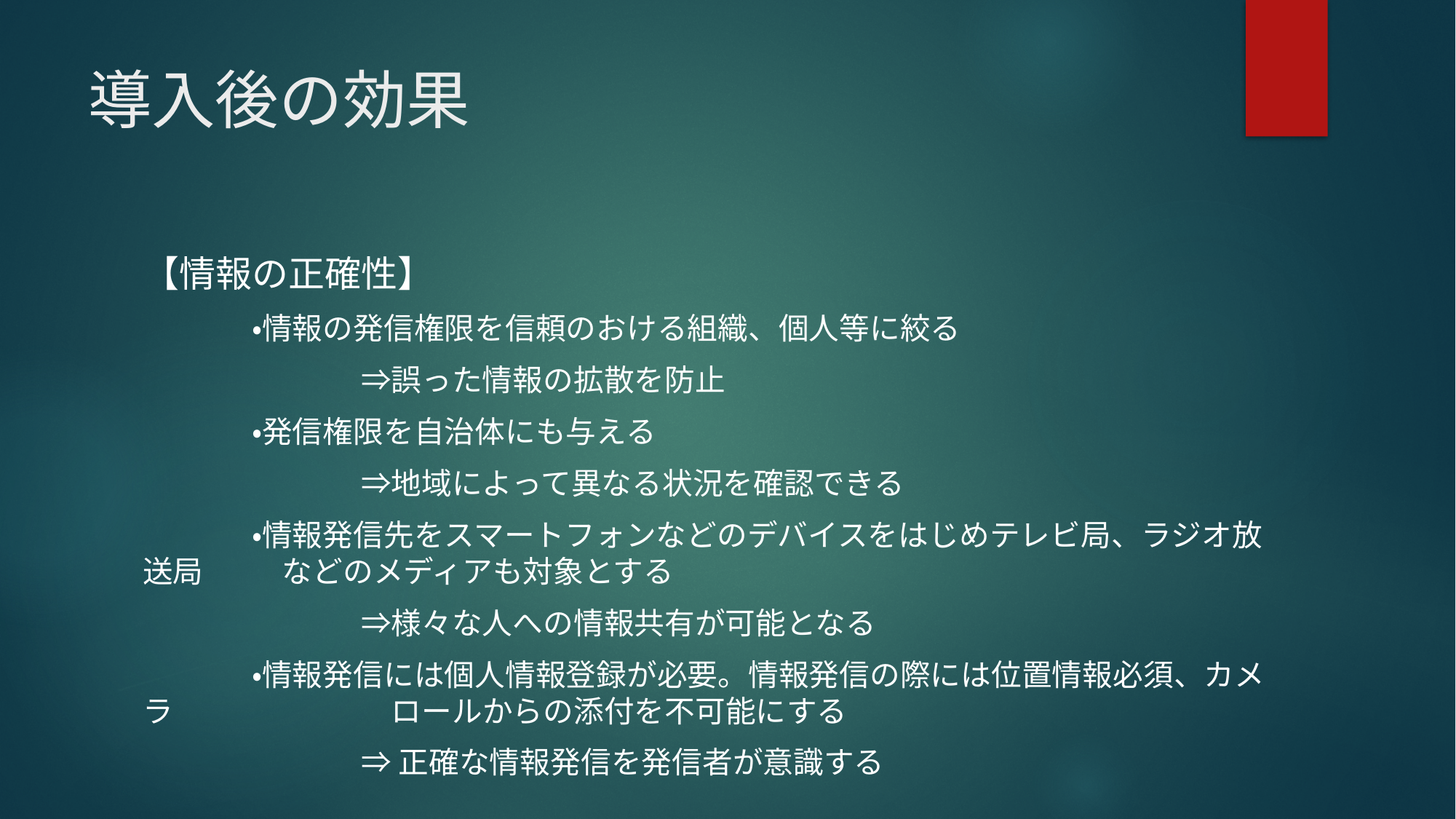

# 導入後の効果
【情報の正確性】
	・情報の発信権限を信頼のおける組織、個人等に絞る
	　	⇒誤った情報の拡散を防止
	・発信権限を自治体にも与える
	　	⇒地域によって異なる状況を確認できる
	・情報発信先をスマートフォンなどのデバイスをはじめテレビ局、ラジオ放送局　	　などのメディアも対象とする
	　	⇒様々な人への情報共有が可能となる
	・情報発信には個人情報登録が必要。情報発信の際には位置情報必須、カメラ	　	　ロールからの添付を不可能にする
		⇒正確な情報発信を発信者が意識する